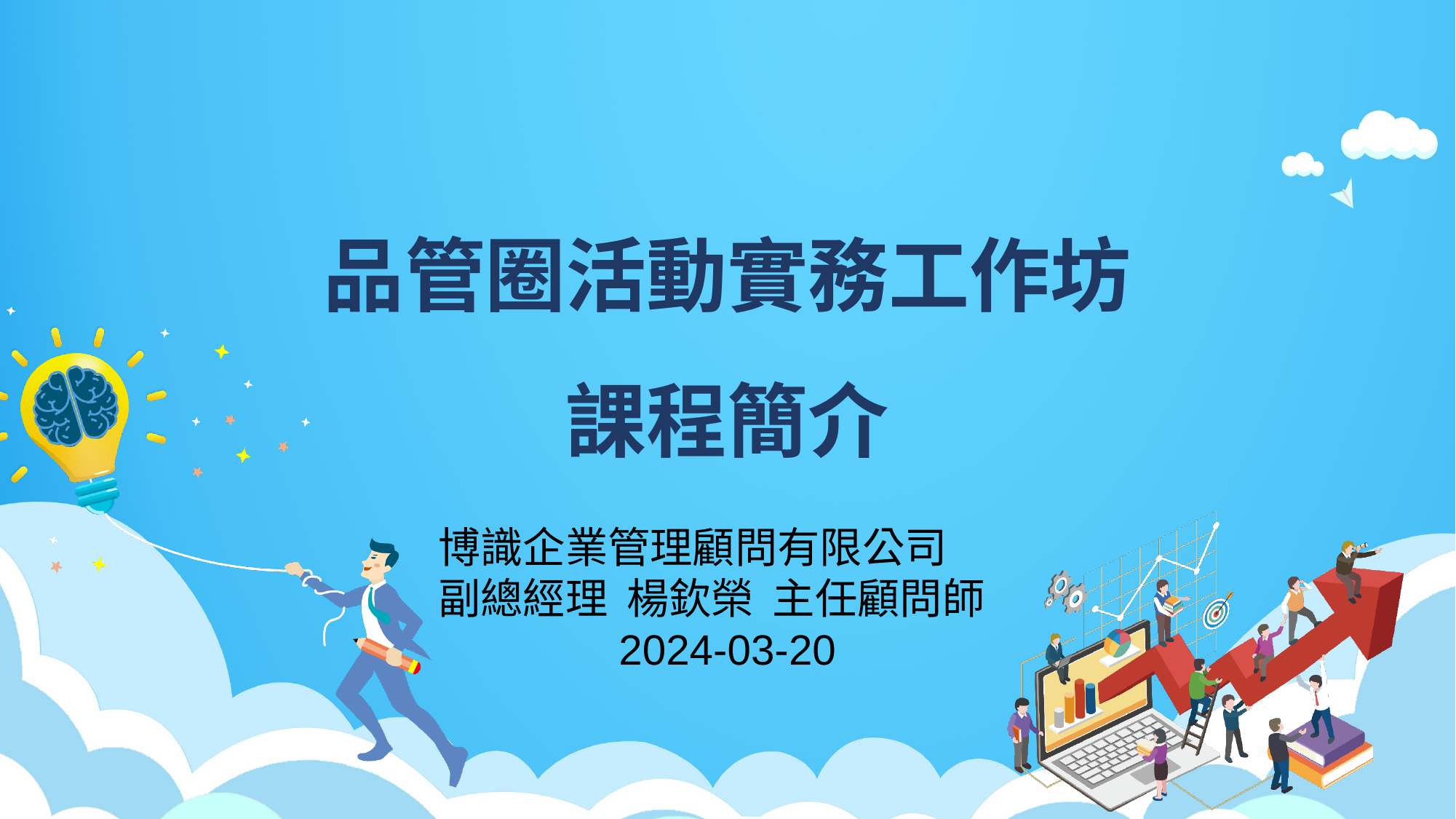

# 品管圈活動實務工作坊 課程簡介
博識企業管理顧問有限公司
副總經理  楊欽榮  主任顧問師
2024-03-20